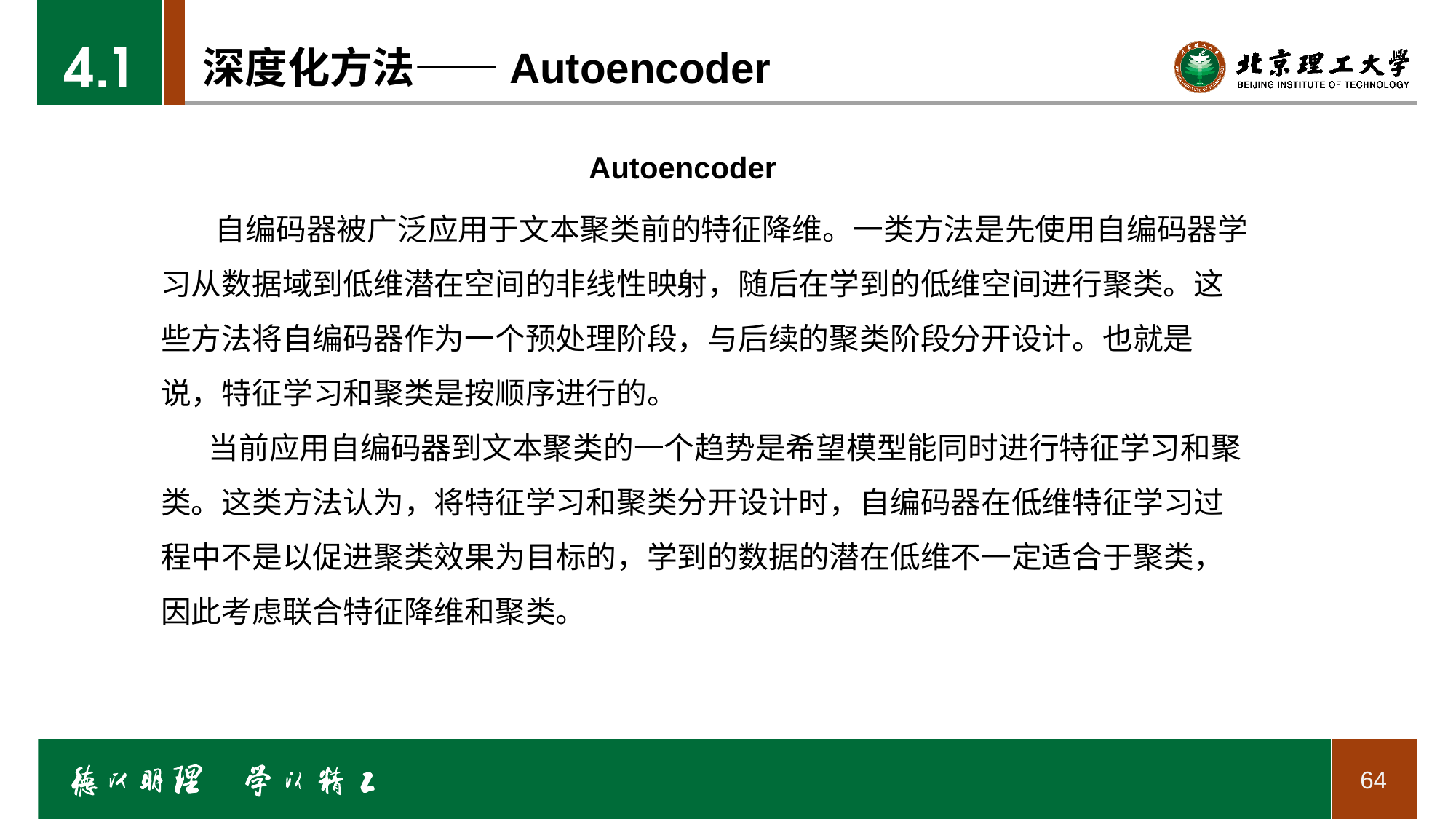

4.1
# 深度化方法——Autoencoder
Autoencoder
       自编码器被广泛应用于文本聚类前的特征降维。一类方法是先使用自编码器学习从数据域到低维潜在空间的非线性映射，随后在学到的低维空间进行聚类。这些方法将自编码器作为一个预处理阶段，与后续的聚类阶段分开设计。也就是说，特征学习和聚类是按顺序进行的。
      当前应用自编码器到文本聚类的一个趋势是希望模型能同时进行特征学习和聚类。这类方法认为，将特征学习和聚类分开设计时，自编码器在低维特征学习过程中不是以促进聚类效果为目标的，学到的数据的潜在低维不一定适合于聚类，因此考虑联合特征降维和聚类。